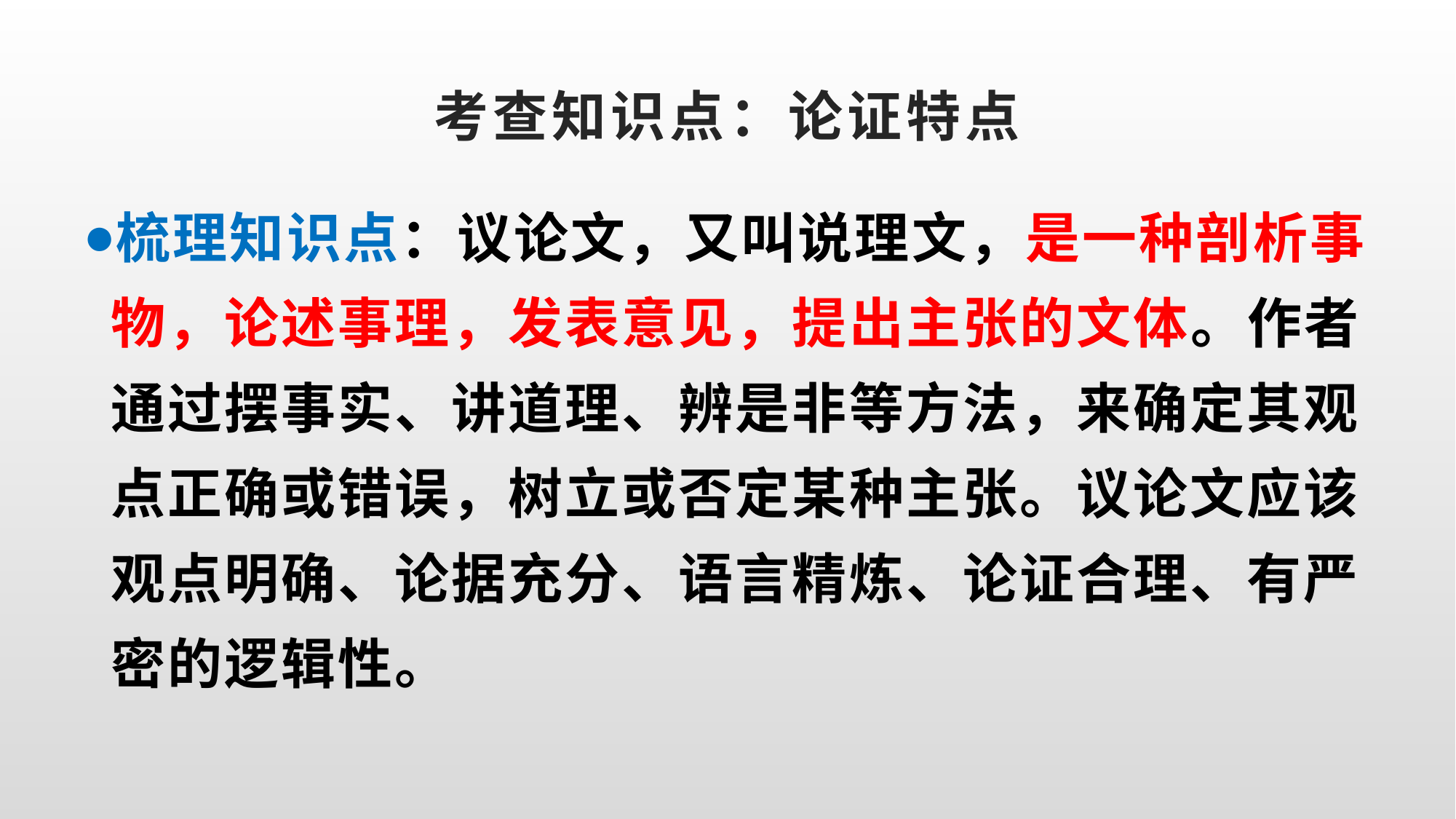

# 考查知识点：论证特点
梳理知识点：议论文，又叫说理文，是一种剖析事物，论述事理，发表意见，提出主张的文体。作者通过摆事实、讲道理、辨是非等方法，来确定其观点正确或错误，树立或否定某种主张。议论文应该观点明确、论据充分、语言精炼、论证合理、有严密的逻辑性。